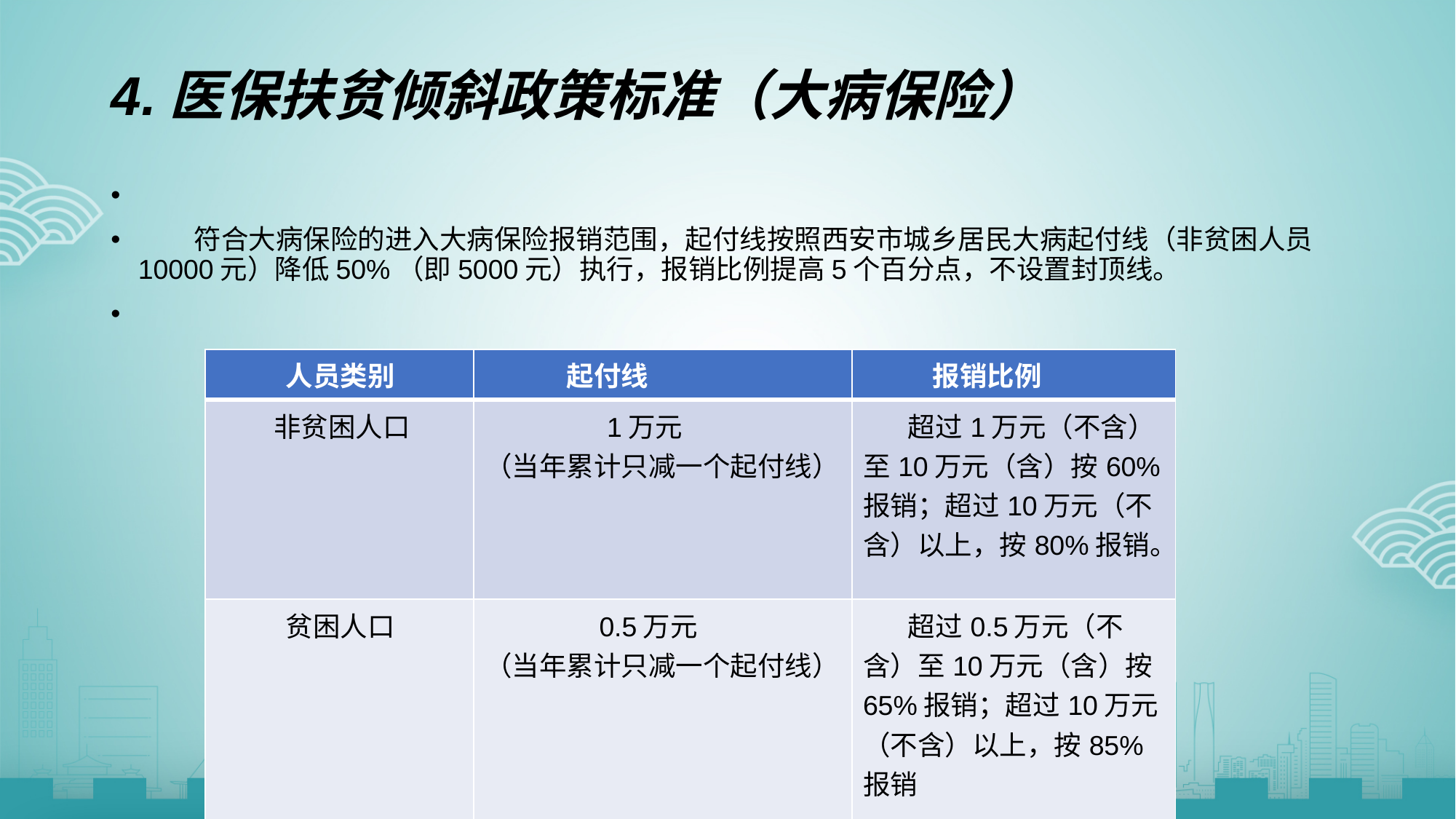

# 4.医保扶贫倾斜政策标准（大病保险）

        符合大病保险的进入大病保险报销范围，起付线按照西安市城乡居民大病起付线（非贫困人员10000元）降低50%（即5000元）执行，报销比例提高5个百分点，不设置封顶线。

| 人员类别 | 起付线 | 报销比例 |
| --- | --- | --- |
| 非贫困人口 | 1万元 （当年累计只减一个起付线） | 超过1万元（不含）至10万元（含）按60%报销；超过10万元（不含）以上，按80%报销。 |
| 贫困人口 | 0.5万元 （当年累计只减一个起付线） | 超过0.5万元（不含）至10万元（含）按65%报销；超过10万元（不含）以上，按85%报销 |